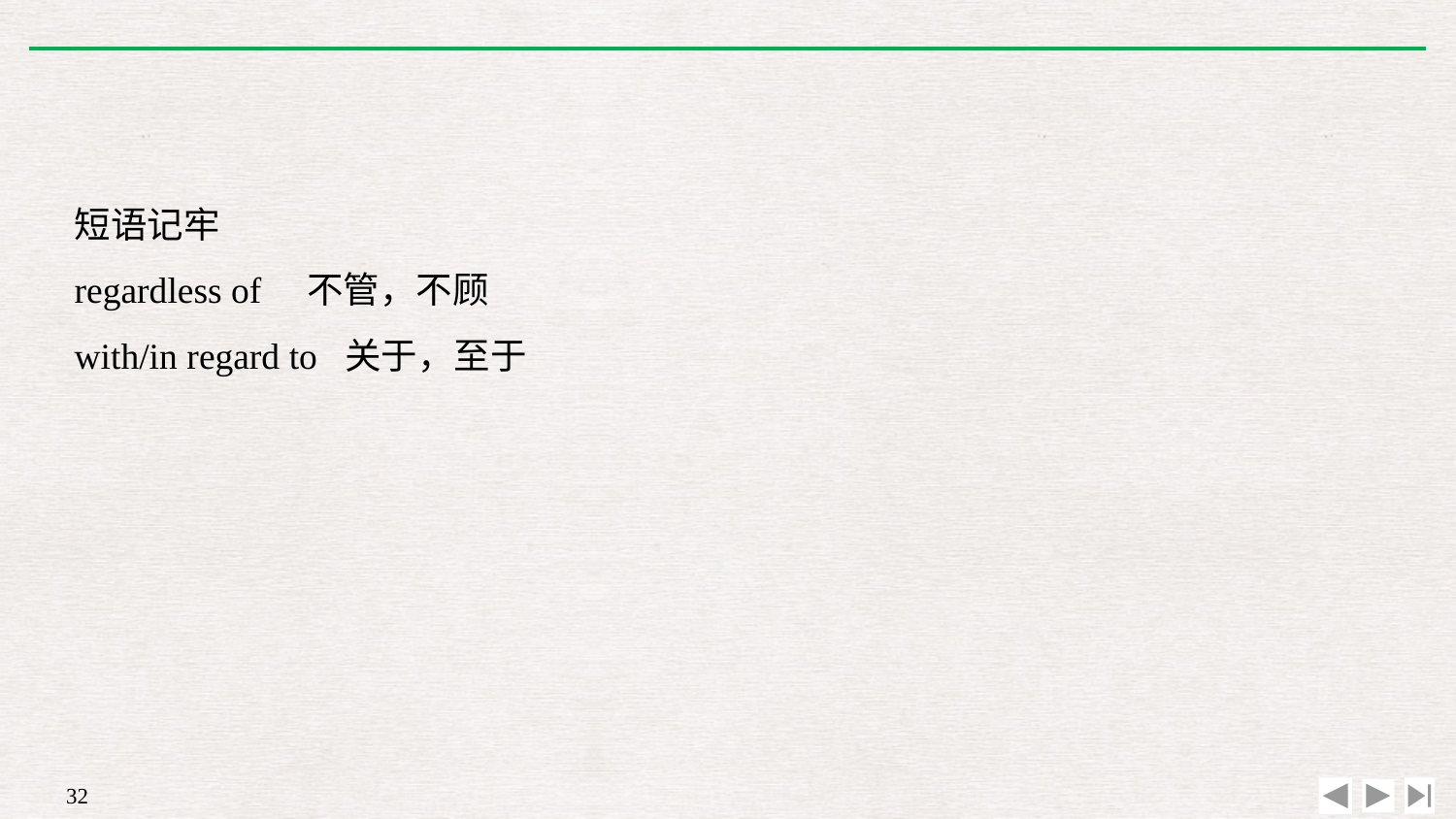

短语记牢
regardless of　不管，不顾
with/in regard to  关于，至于